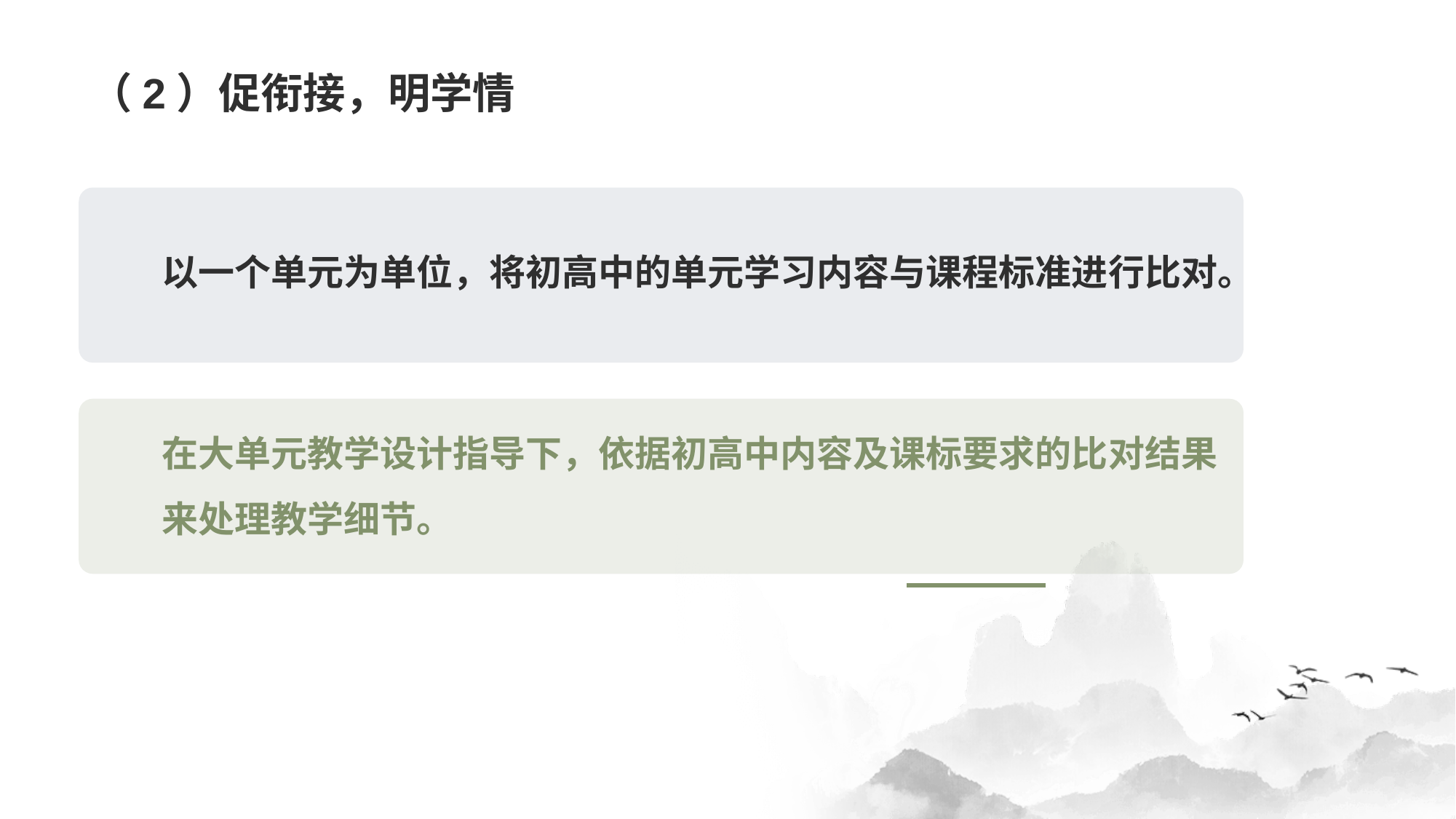

# （2）促衔接，明学情

以一个单元为单位，将初高中的单元学习内容与课程标准进行比对。

在大单元教学设计指导下，依据初高中内容及课标要求的比对结果来处理教学细节。